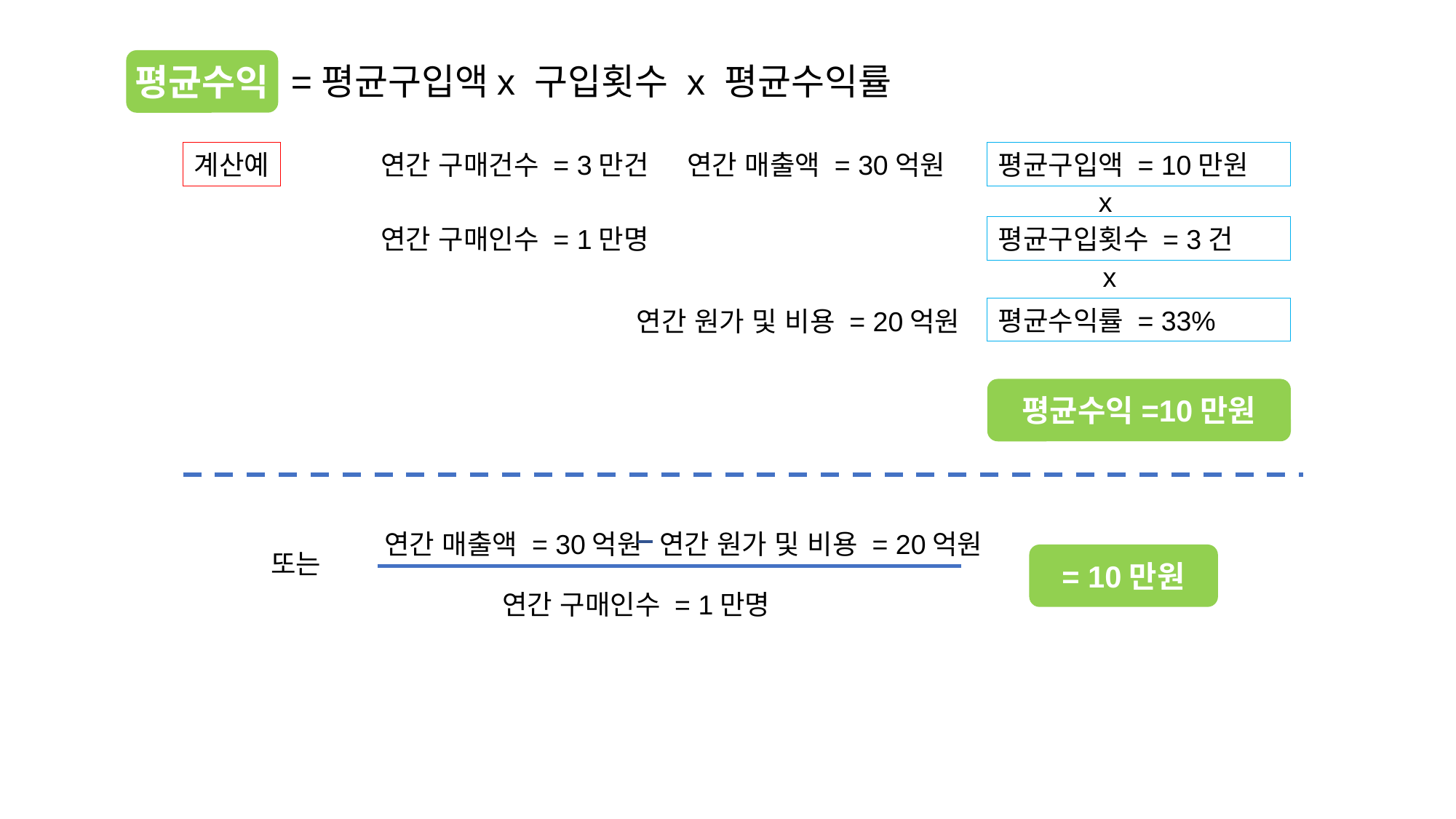

평균수익
=평균구입액x 구입횟수 x 평균수익률
계산예
연간 구매건수 = 3만건
연간 매출액 = 30억원
평균구입액 = 10만원
x
연간 구매인수 = 1만명
평균구입횟수 = 3건
x
평균수익률 = 33%
연간 원가 및 비용 = 20억원
평균수익=10만원
연간 매출액 = 30억원
연간 원가 및 비용 = 20억원

또는
= 10만원
연간 구매인수 = 1만명